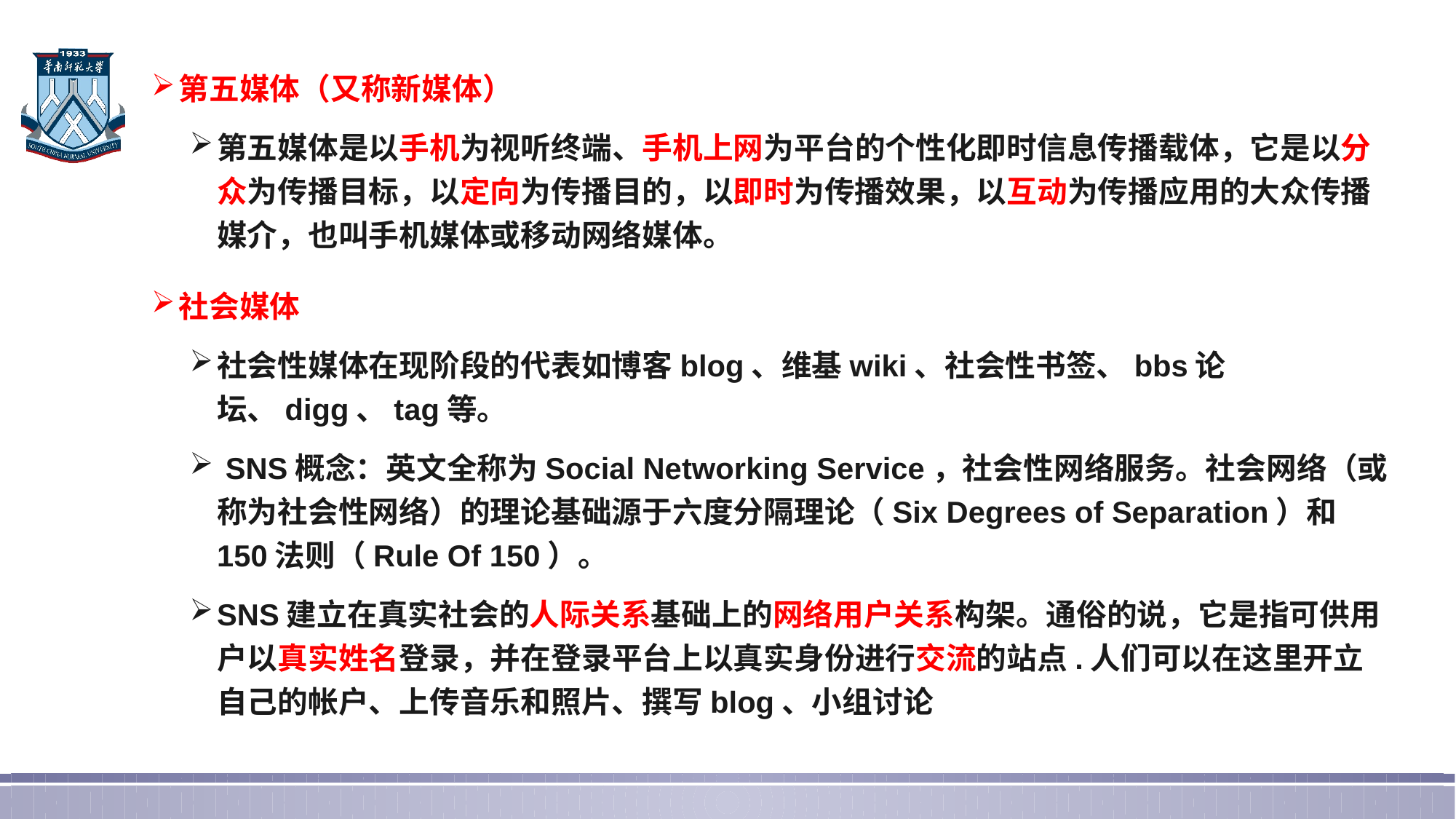

第五媒体（又称新媒体）
第五媒体是以手机为视听终端、手机上网为平台的个性化即时信息传播载体，它是以分众为传播目标，以定向为传播目的，以即时为传播效果，以互动为传播应用的大众传播媒介，也叫手机媒体或移动网络媒体。
社会媒体
社会性媒体在现阶段的代表如博客blog、维基wiki、社会性书签、bbs论坛、digg、tag等。
 SNS概念：英文全称为Social Networking Service，社会性网络服务。社会网络（或称为社会性网络）的理论基础源于六度分隔理论（Six Degrees of Separation）和150法则（Rule Of 150）。
SNS建立在真实社会的人际关系基础上的网络用户关系构架。通俗的说，它是指可供用户以真实姓名登录，并在登录平台上以真实身份进行交流的站点.人们可以在这里开立自己的帐户、上传音乐和照片、撰写blog、小组讨论